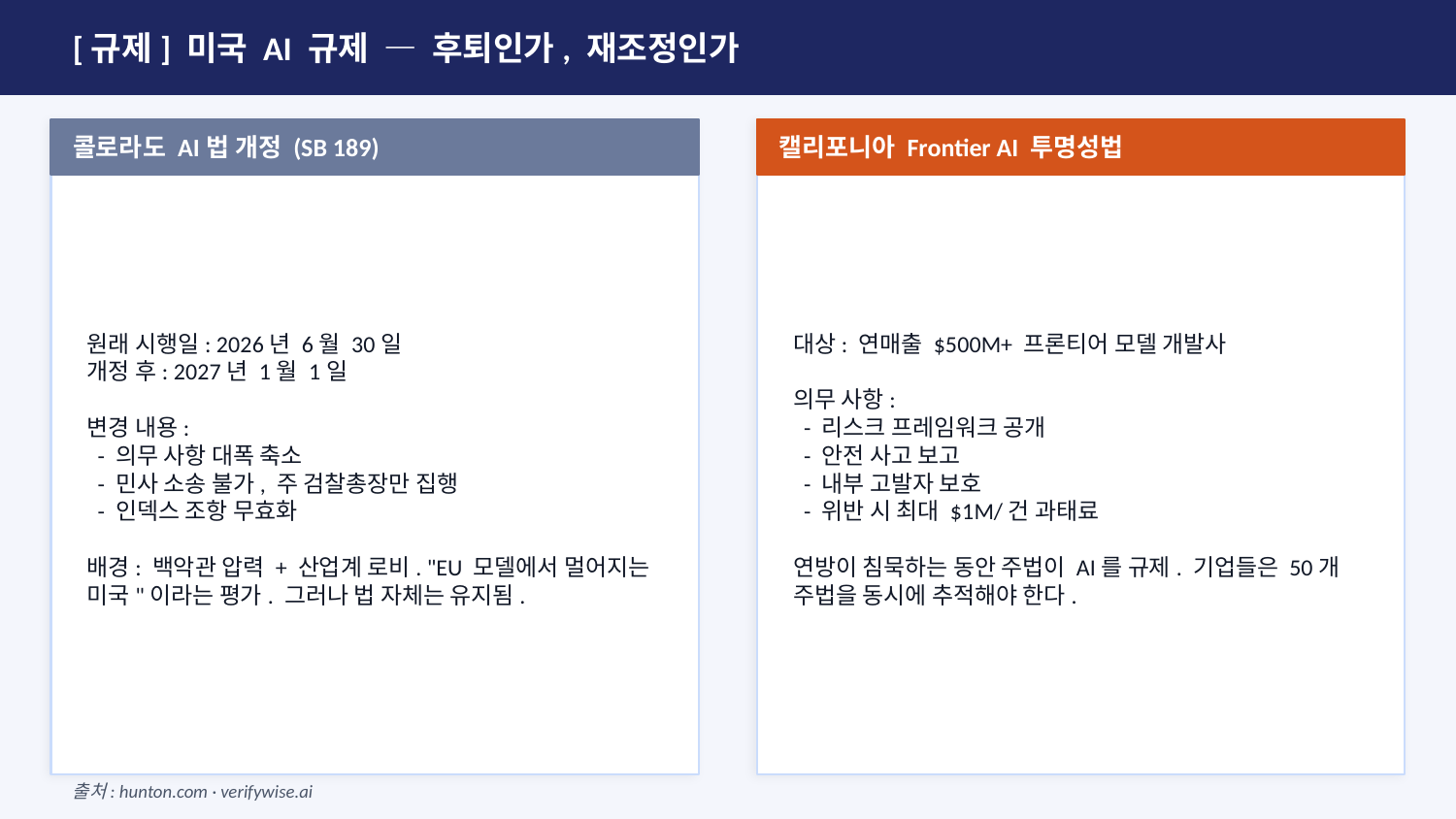

[규제] 미국 AI 규제  —  후퇴인가, 재조정인가

콜로라도 AI법 개정 (SB 189)
캘리포니아 Frontier AI 투명성법
원래 시행일: 2026년 6월 30일
개정 후: 2027년 1월 1일

변경 내용:
  - 의무 사항 대폭 축소
  - 민사 소송 불가, 주 검찰총장만 집행
  - 인덱스 조항 무효화

배경: 백악관 압력 + 산업계 로비. "EU 모델에서 멀어지는 미국"이라는 평가. 그러나 법 자체는 유지됨.
대상: 연매출 $500M+ 프론티어 모델 개발사

의무 사항:
  - 리스크 프레임워크 공개
  - 안전 사고 보고
  - 내부 고발자 보호
  - 위반 시 최대 $1M/건 과태료

연방이 침묵하는 동안 주법이 AI를 규제. 기업들은 50개 주법을 동시에 추적해야 한다.
출처: hunton.com · verifywise.ai